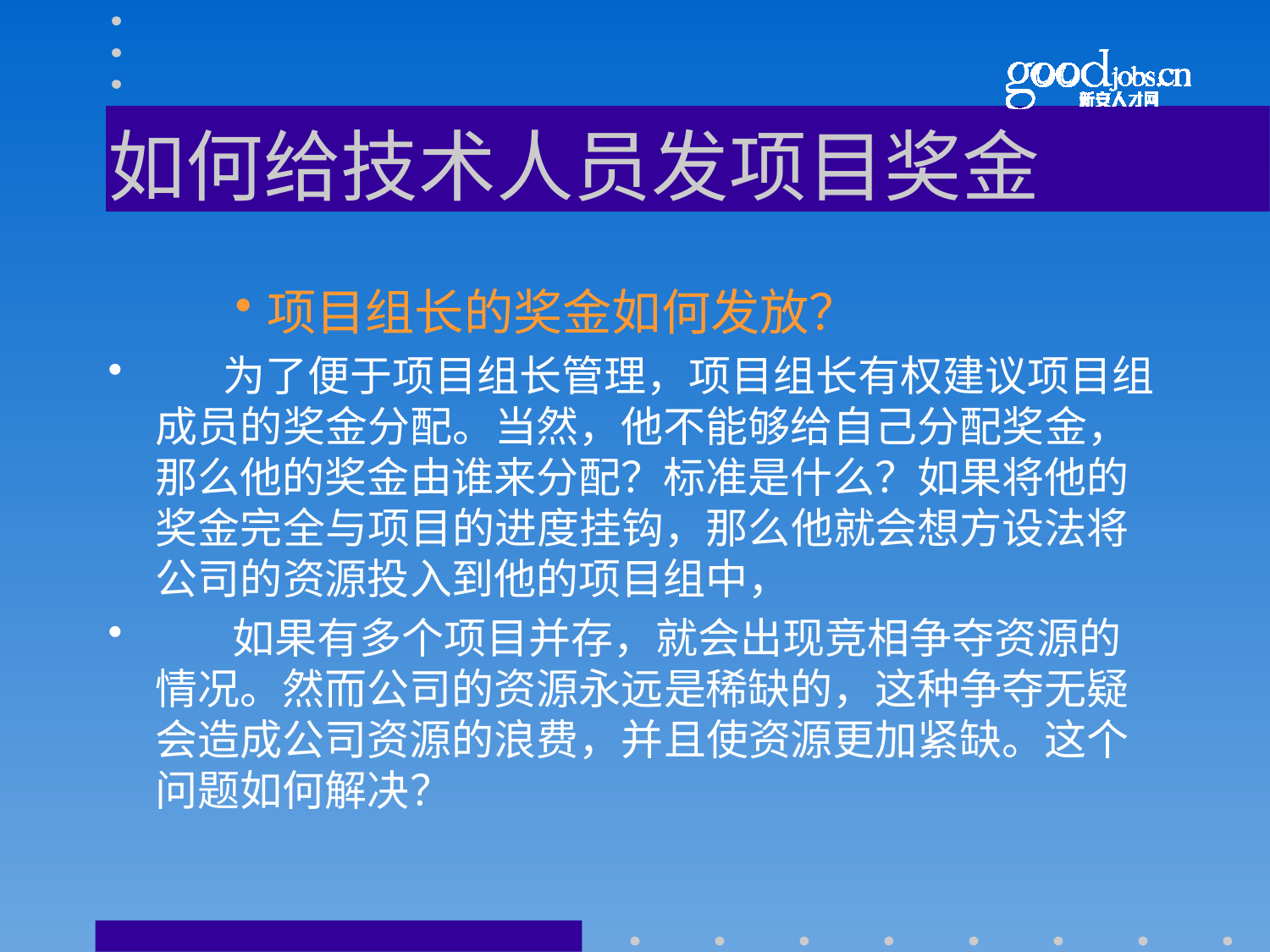

# 如何给技术人员发项目奖金
项目组长的奖金如何发放？
      为了便于项目组长管理，项目组长有权建议项目组成员的奖金分配。当然，他不能够给自己分配奖金，那么他的奖金由谁来分配？标准是什么？如果将他的奖金完全与项目的进度挂钩，那么他就会想方设法将公司的资源投入到他的项目组中，
       如果有多个项目并存，就会出现竞相争夺资源的情况。然而公司的资源永远是稀缺的，这种争夺无疑会造成公司资源的浪费，并且使资源更加紧缺。这个问题如何解决？